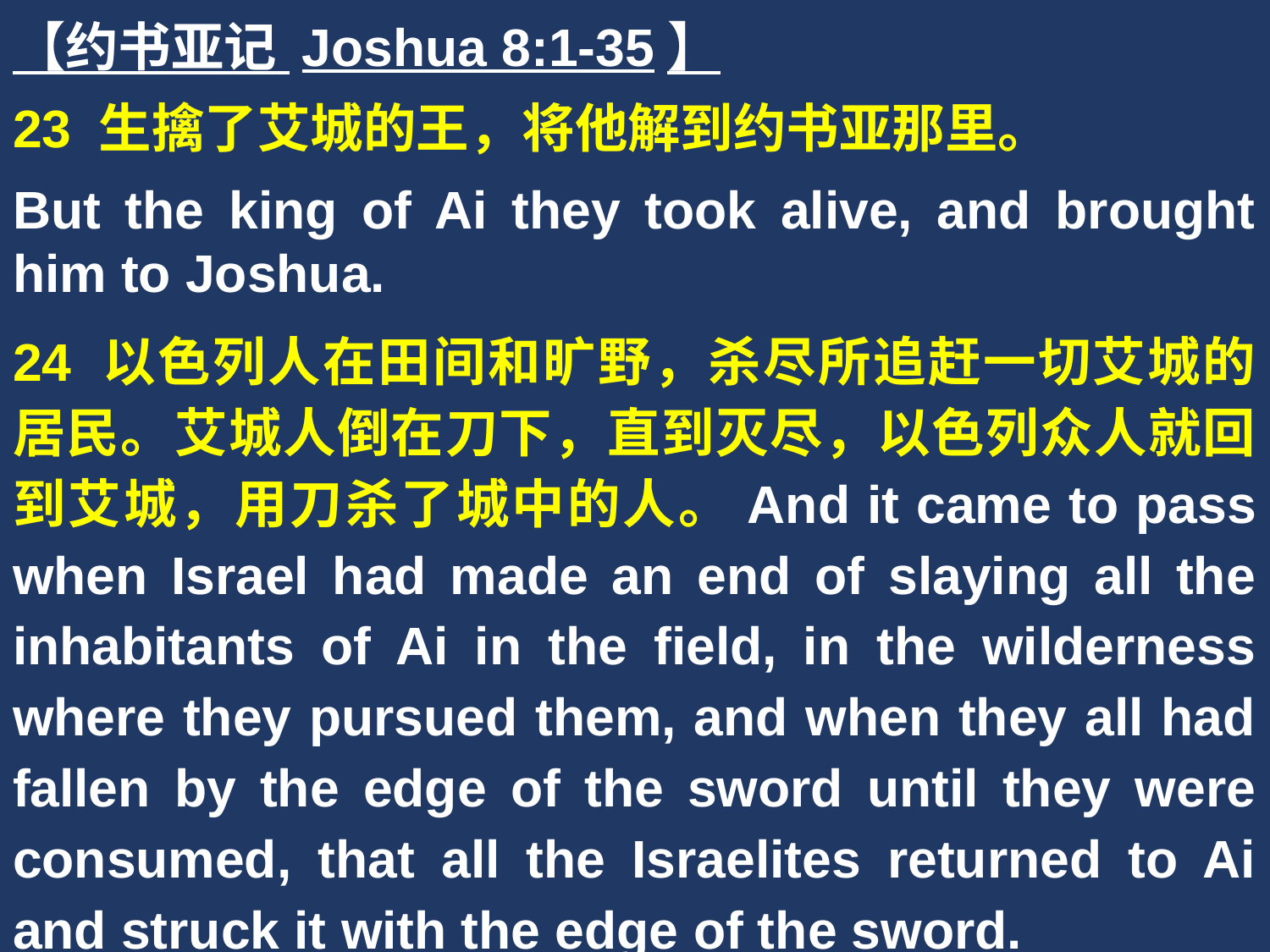

【约书亚记 Joshua 8:1-35】
23 生擒了艾城的王，将他解到约书亚那里。
But the king of Ai they took alive, and brought him to Joshua.
24 以色列人在田间和旷野，杀尽所追赶一切艾城的居民。艾城人倒在刀下，直到灭尽，以色列众人就回到艾城，用刀杀了城中的人。And it came to pass when Israel had made an end of slaying all the inhabitants of Ai in the field, in the wilderness where they pursued them, and when they all had fallen by the edge of the sword until they were consumed, that all the Israelites returned to Ai and struck it with the edge of the sword.